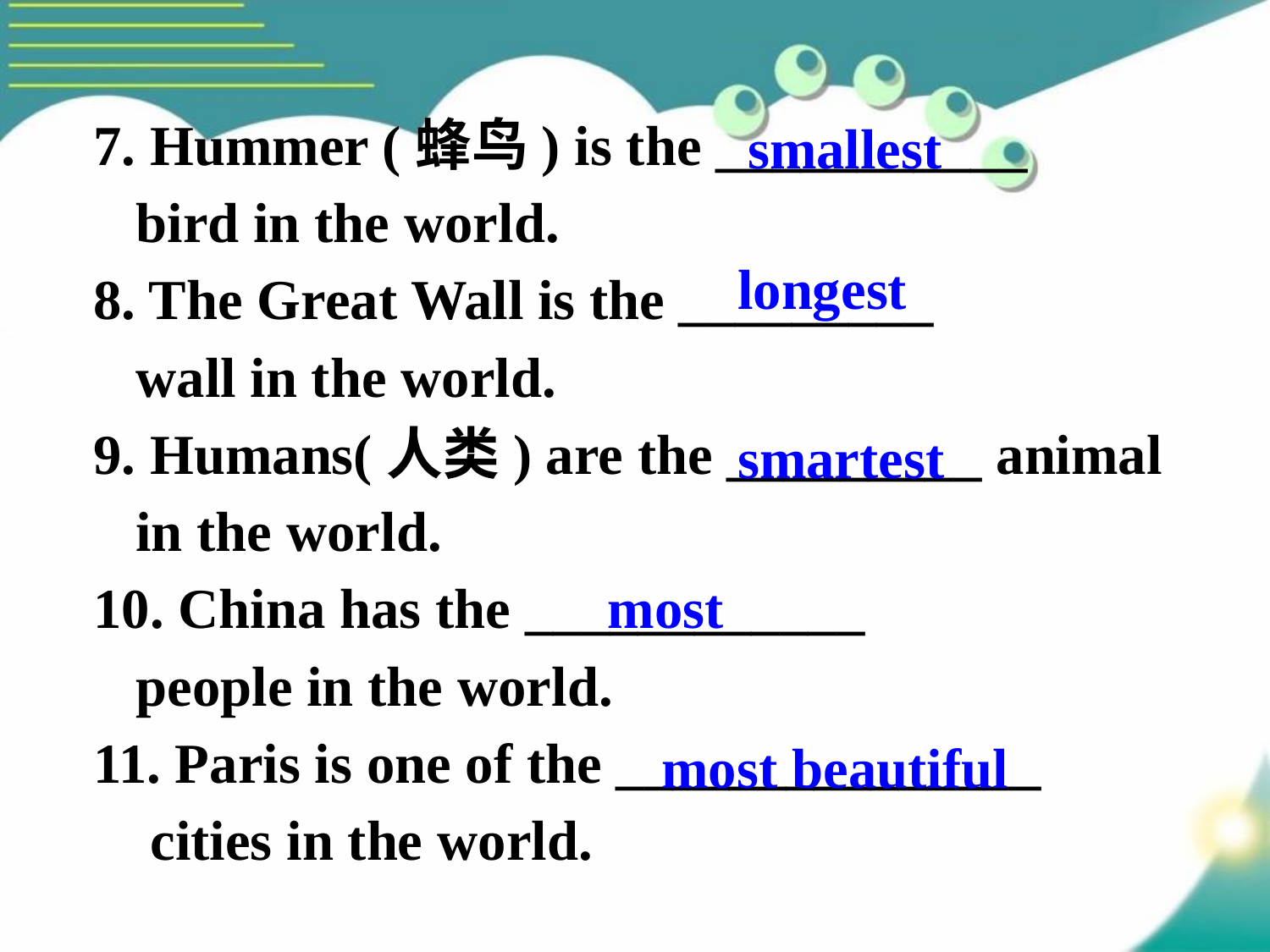

7. Hummer (蜂鸟) is the ___________
   bird in the world.
8. The Great Wall is the _________
   wall in the world.
9. Humans(人类) are the _________ animal
   in the world.
10. China has the ____________
   people in the world.
11. Paris is one of the _______________
    cities in the world.
smallest
longest
smartest
most
 most beautiful